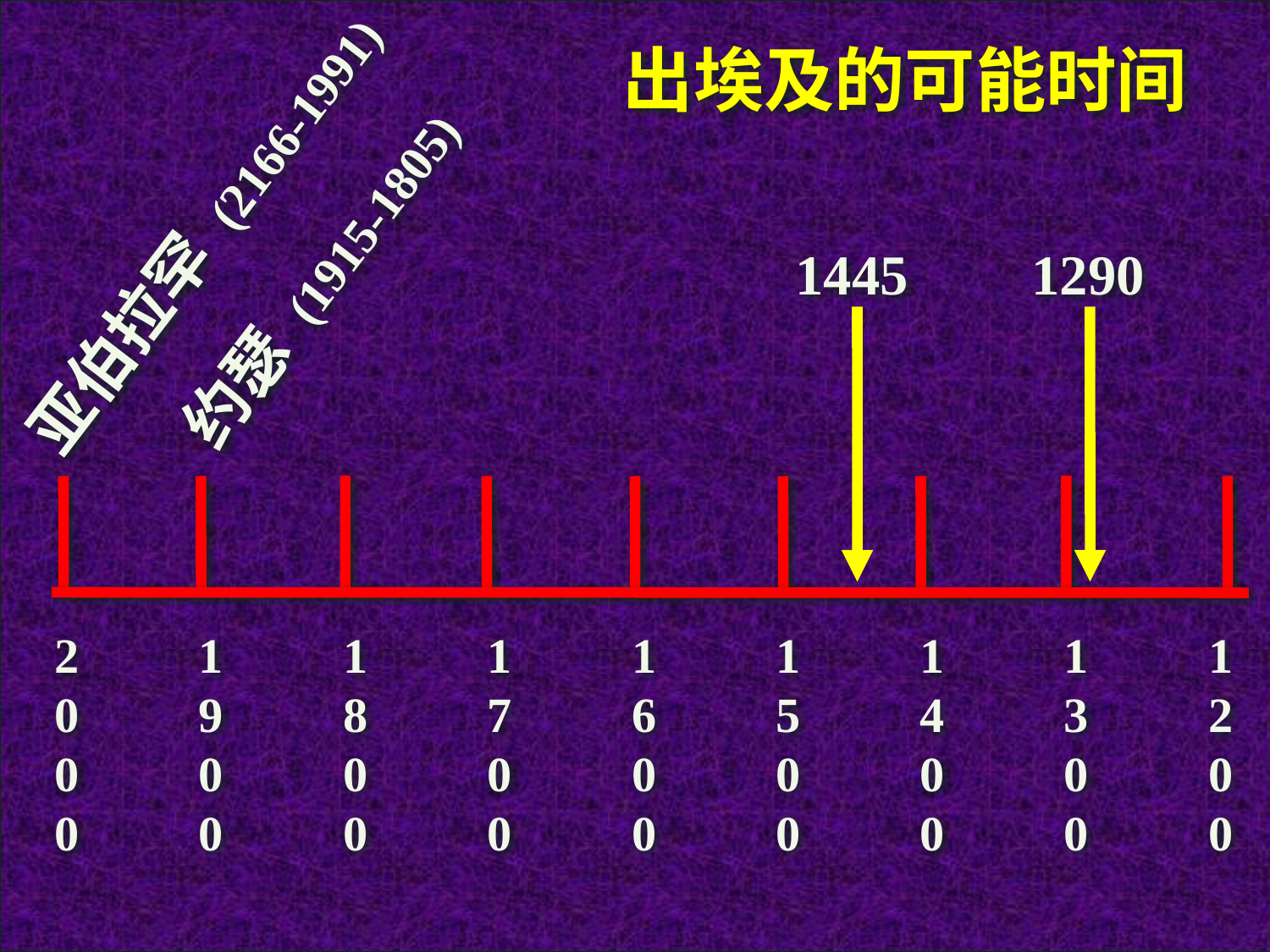

出埃及的可能时间
亚伯拉罕 (2166-1991)
约瑟 (1915-1805)
1445
1290

Manual animation for 1445 after I discuss 1290

2000
1900
1800
1700
1600
1500
1400
1300
1200